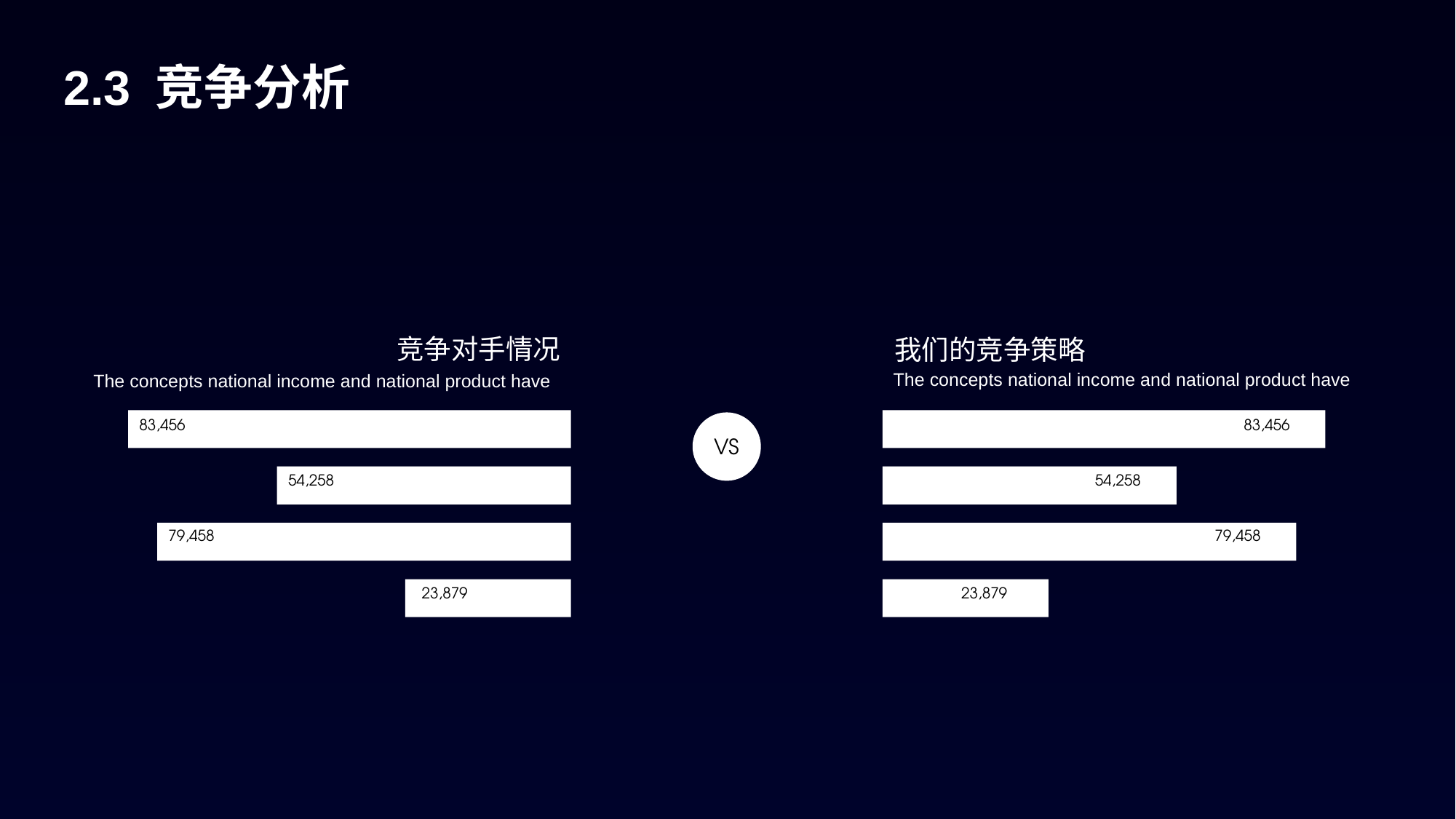

2.3 竞争分析
竞争对手情况
The concepts national income and national product have
我们的竞争策略
The concepts national income and national product have
83,456

54,258

79,458

23,879

83,456

54,258

79,458

23,879

VS